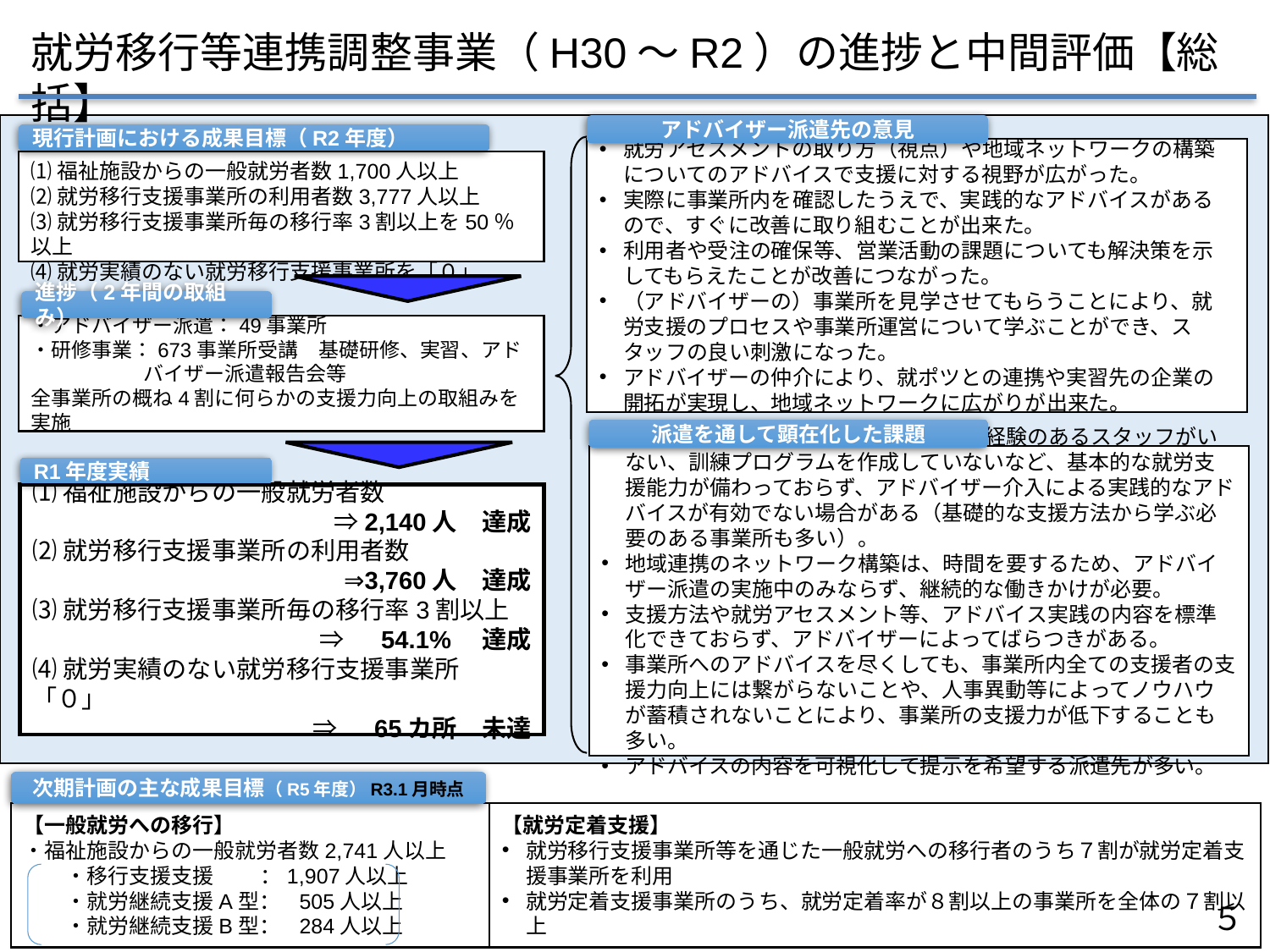

就労移行等連携調整事業（H30～R2）の進捗と中間評価【総括】

アドバイザー派遣先の意見

就労アセスメントの取り方（視点）や地域ネットワークの構築についてのアドバイスで支援に対する視野が広がった。
実際に事業所内を確認したうえで、実践的なアドバイスがあるので、すぐに改善に取り組むことが出来た。
利用者や受注の確保等、営業活動の課題についても解決策を示してもらえたことが改善につながった。
（アドバイザーの）事業所を見学させてもらうことにより、就労支援のプロセスや事業所運営について学ぶことができ、スタッフの良い刺激になった。
アドバイザーの仲介により、就ポツとの連携や実習先の企業の開拓が実現し、地域ネットワークに広がりが出来た。
派遣を通して顕在化した課題
実績のない事業所の一部は、就労支援経験のあるスタッフがいない、訓練プログラムを作成していないなど、基本的な就労支援能力が備わっておらず、アドバイザー介入による実践的なアドバイスが有効でない場合がある（基礎的な支援方法から学ぶ必要のある事業所も多い）。
地域連携のネットワーク構築は、時間を要するため、アドバイザー派遣の実施中のみならず、継続的な働きかけが必要。
支援方法や就労アセスメント等、アドバイス実践の内容を標準化できておらず、アドバイザーによってばらつきがある。
事業所へのアドバイスを尽くしても、事業所内全ての支援者の支援力向上には繋がらないことや、人事異動等によってノウハウが蓄積されないことにより、事業所の支援力が低下することも多い。
アドバイスの内容を可視化して提示を希望する派遣先が多い。
現行計画における成果目標（R2年度）
⑴福祉施設からの一般就労者数1,700人以上
⑵就労移行支援事業所の利用者数3,777人以上
⑶就労移行支援事業所毎の移行率3割以上を50％以上
⑷就労実績のない就労移行支援事業所を「０」

進捗（2年間の取組み）
・アドバイザー派遣：49事業所
・研修事業：673事業所受講　基礎研修、実習、アドバイザー派遣報告会等
全事業所の概ね4割に何らかの支援力向上の取組みを実施
R1年度実績
⑴福祉施設からの一般就労者数
　⇒2,140人　達成
⑵就労移行支援事業所の利用者数
⇒3,760人　達成
⑶就労移行支援事業所毎の移行率3割以上
⇒　54.1%　達成
⑷就労実績のない就労移行支援事業所「０」
⇒　65カ所　未達

次期計画の主な成果目標（R5年度）R3.1月時点
【一般就労への移行】
・福祉施設からの一般就労者数2,741人以上
　　・移行支援支援　　 ：1,907人以上
　　・就労継続支援A型：   505人以上
　　・就労継続支援B型：   284人以上
【就労定着支援】
就労移行支援事業所等を通じた一般就労への移行者のうち７割が就労定着支援事業所を利用
就労定着支援事業所のうち、就労定着率が８割以上の事業所を全体の７割以上

５